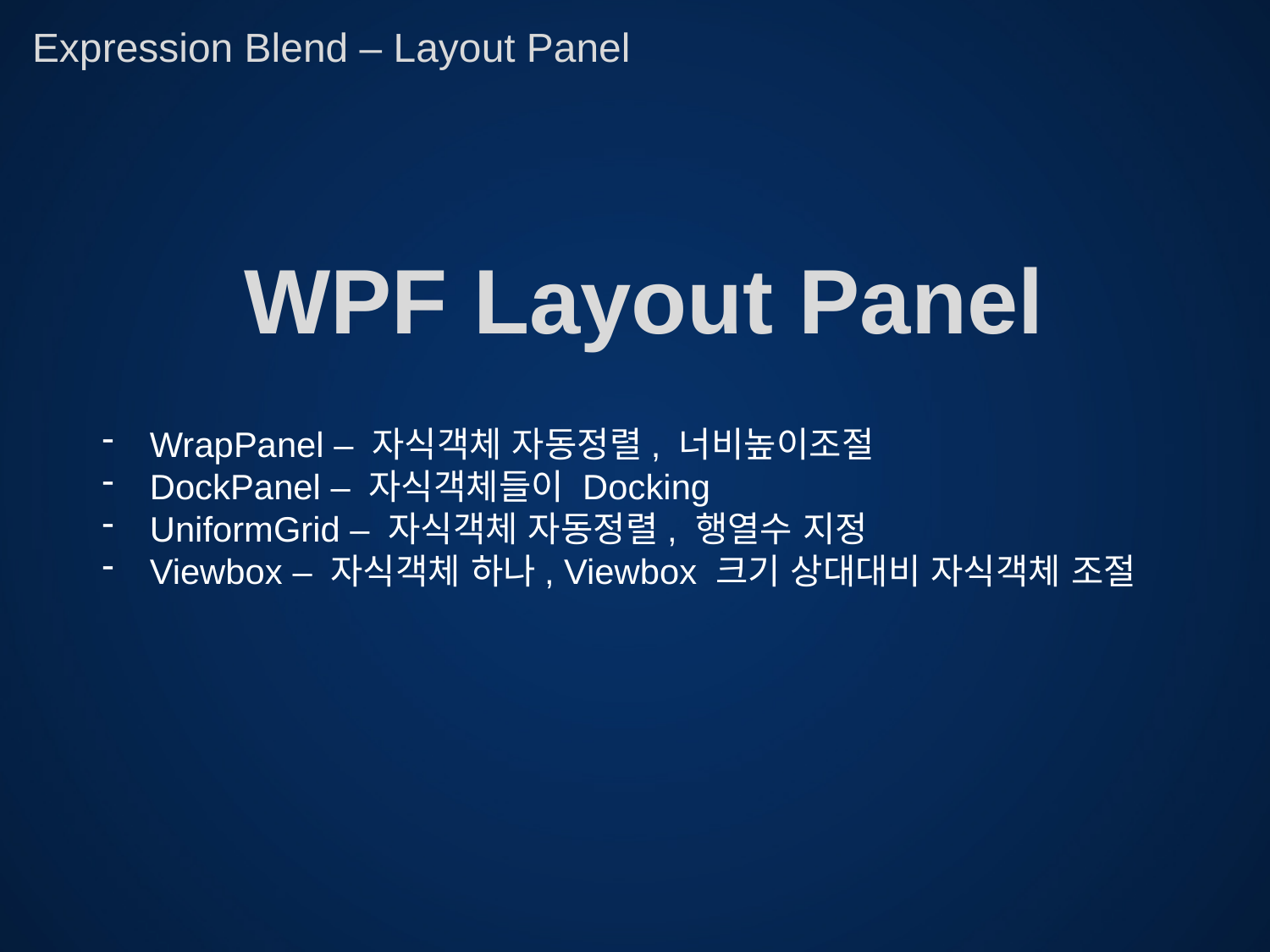

Expression Blend – Layout Panel
WPF Layout Panel
WrapPanel – 자식객체 자동정렬, 너비높이조절
DockPanel – 자식객체들이 Docking
UniformGrid – 자식객체 자동정렬, 행열수 지정
Viewbox – 자식객체 하나, Viewbox 크기 상대대비 자식객체 조절